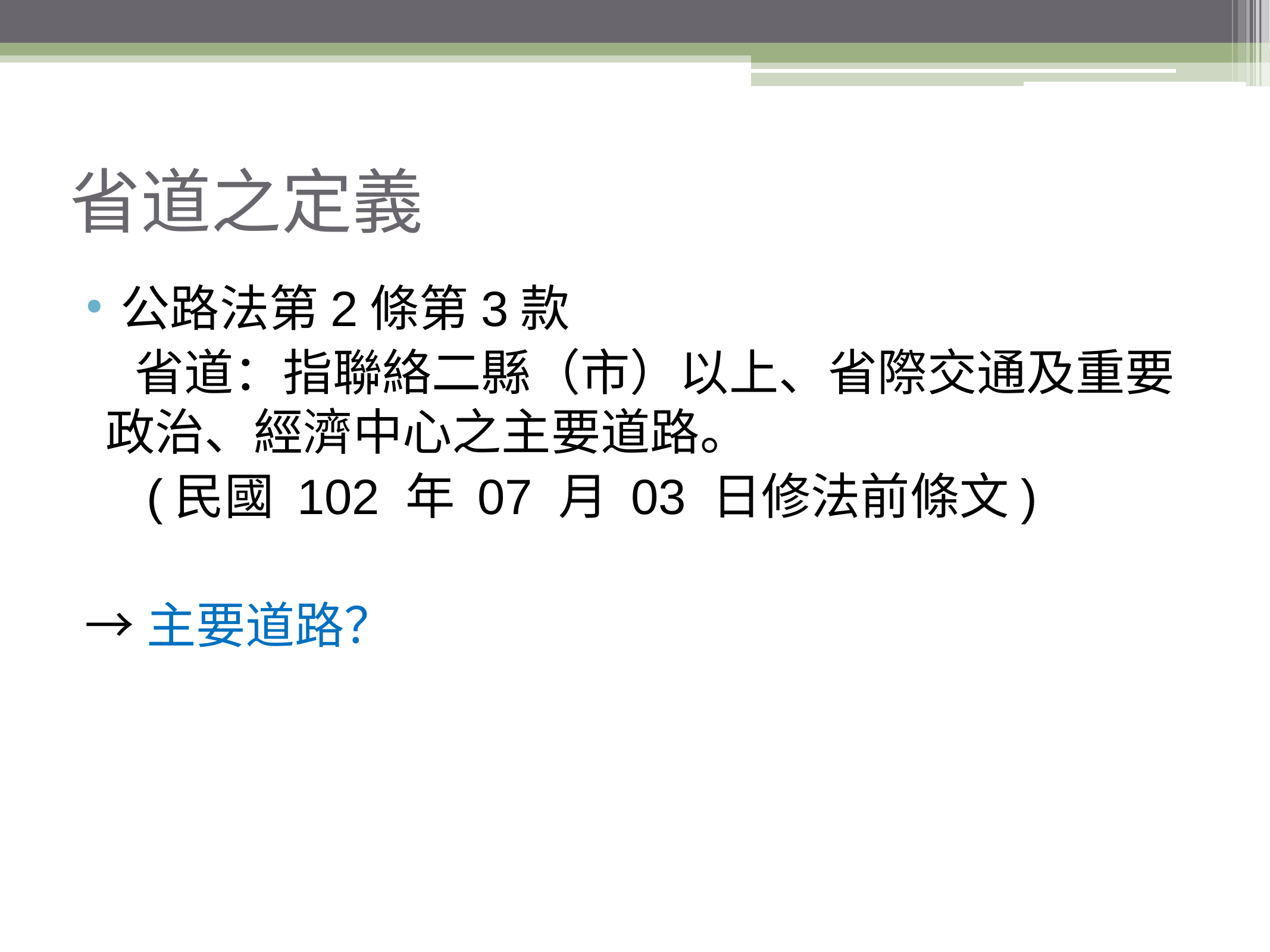

# 省道之定義
公路法第2條第3款
　省道：指聯絡二縣（市）以上、省際交通及重要政治、經濟中心之主要道路。
　(民國 102 年 07 月 03 日修法前條文)

→主要道路？